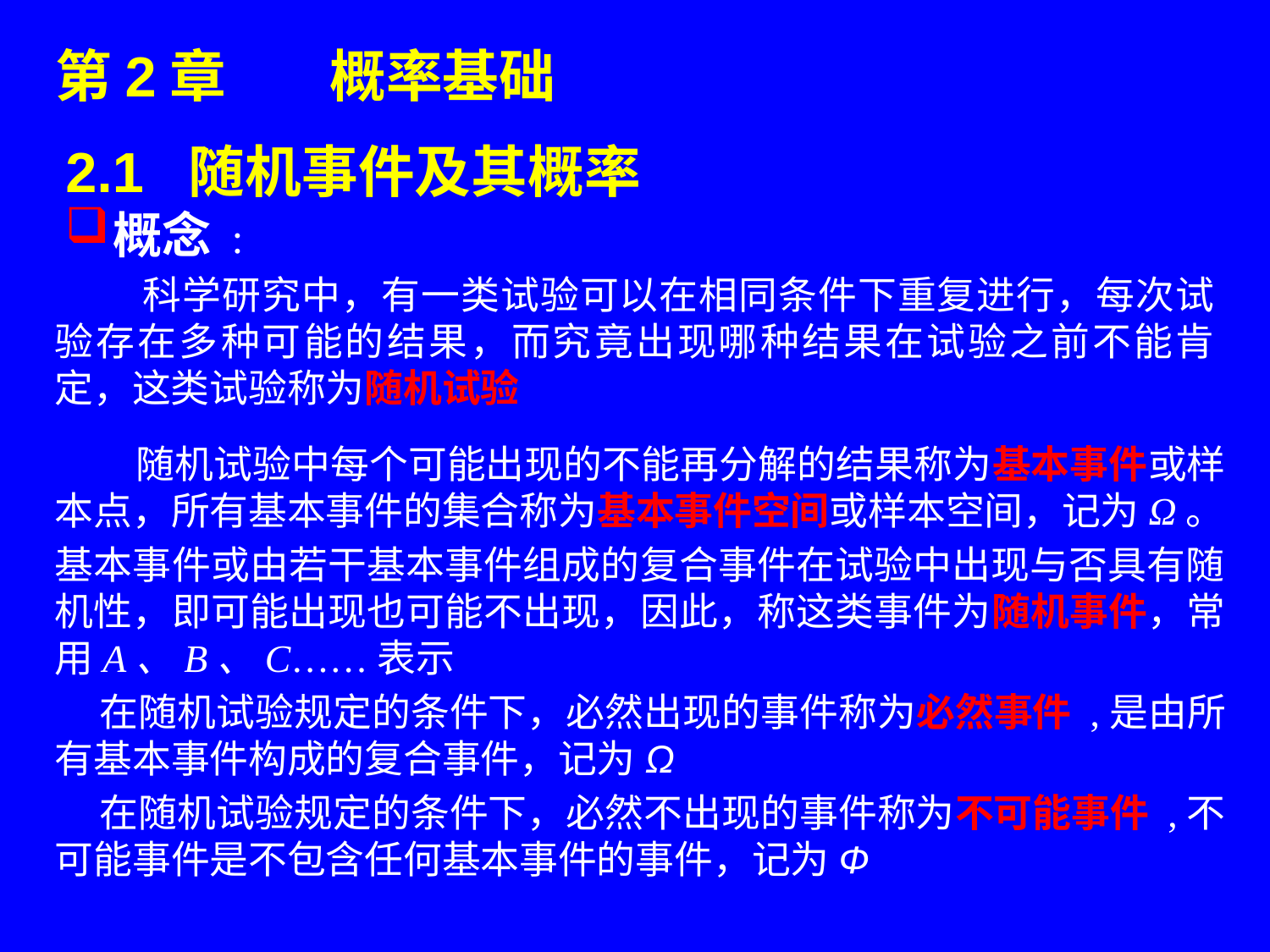

# 第2章        概率基础
2.1  随机事件及其概率
概念 :
        科学研究中，有一类试验可以在相同条件下重复进行，每次试验存在多种可能的结果，而究竟出现哪种结果在试验之前不能肯定，这类试验称为随机试验
        随机试验中每个可能出现的不能再分解的结果称为基本事件或样本点，所有基本事件的集合称为基本事件空间或样本空间，记为Ω。
基本事件或由若干基本事件组成的复合事件在试验中出现与否具有随机性，即可能出现也可能不出现，因此，称这类事件为随机事件，常用A、B、C……表示
    在随机试验规定的条件下，必然出现的事件称为必然事件 ,是由所有基本事件构成的复合事件，记为Ω
    在随机试验规定的条件下，必然不出现的事件称为不可能事件 ,不可能事件是不包含任何基本事件的事件，记为Ф